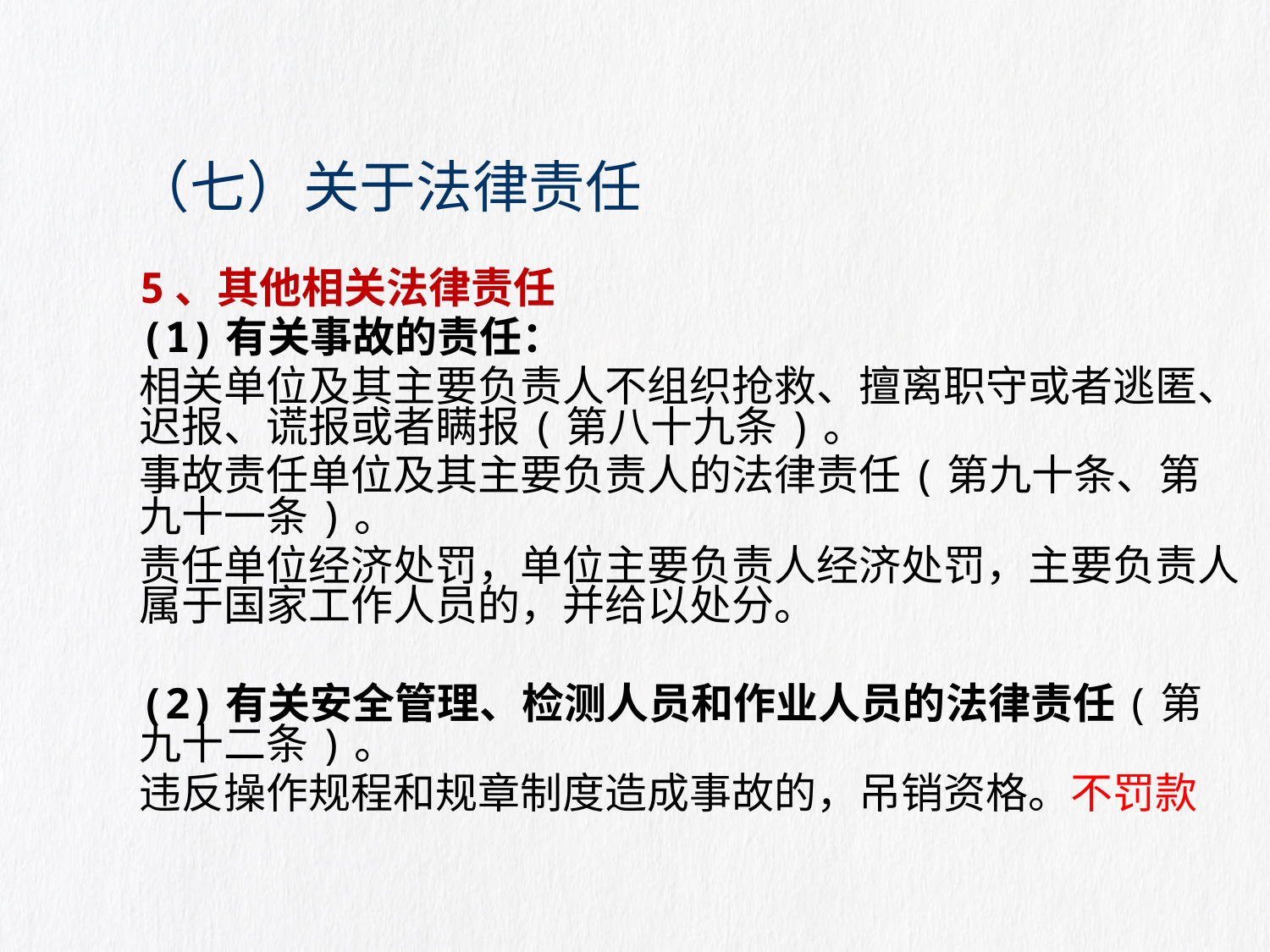

# （七）关于法律责任
5、其他相关法律责任
(1)有关事故的责任：
相关单位及其主要负责人不组织抢救、擅离职守或者逃匿、迟报、谎报或者瞒报(第八十九条)。
事故责任单位及其主要负责人的法律责任(第九十条、第九十一条)。
责任单位经济处罚，单位主要负责人经济处罚，主要负责人属于国家工作人员的，并给以处分。

(2)有关安全管理、检测人员和作业人员的法律责任(第九十二条)。
违反操作规程和规章制度造成事故的，吊销资格。不罚款
69